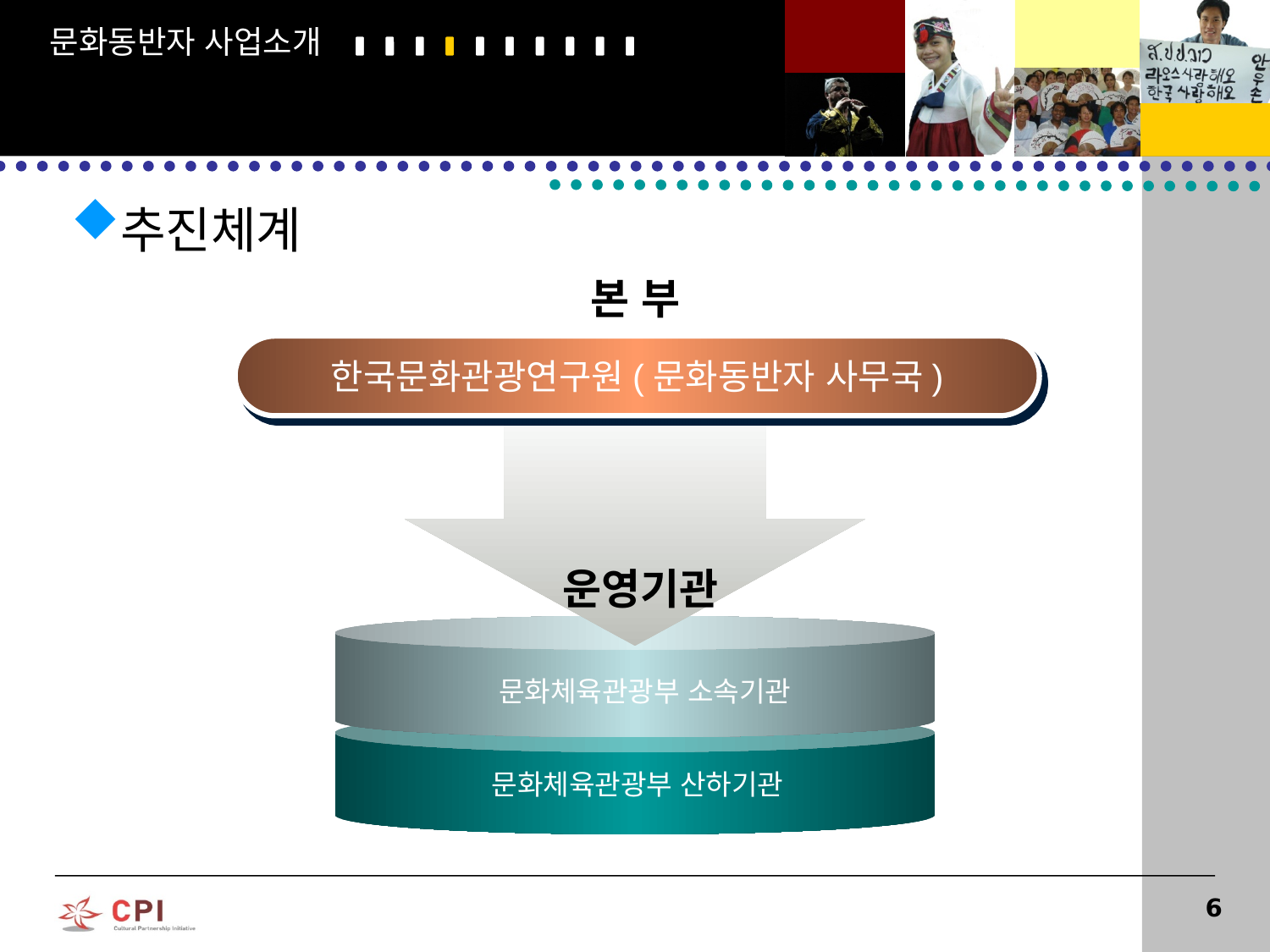

문화동반자 사업소개

추진체계
본 부
한국문화관광연구원(문화동반자 사무국)

운영기관

문화체육관광부 소속기관

문화체육관광부 산하기관
6